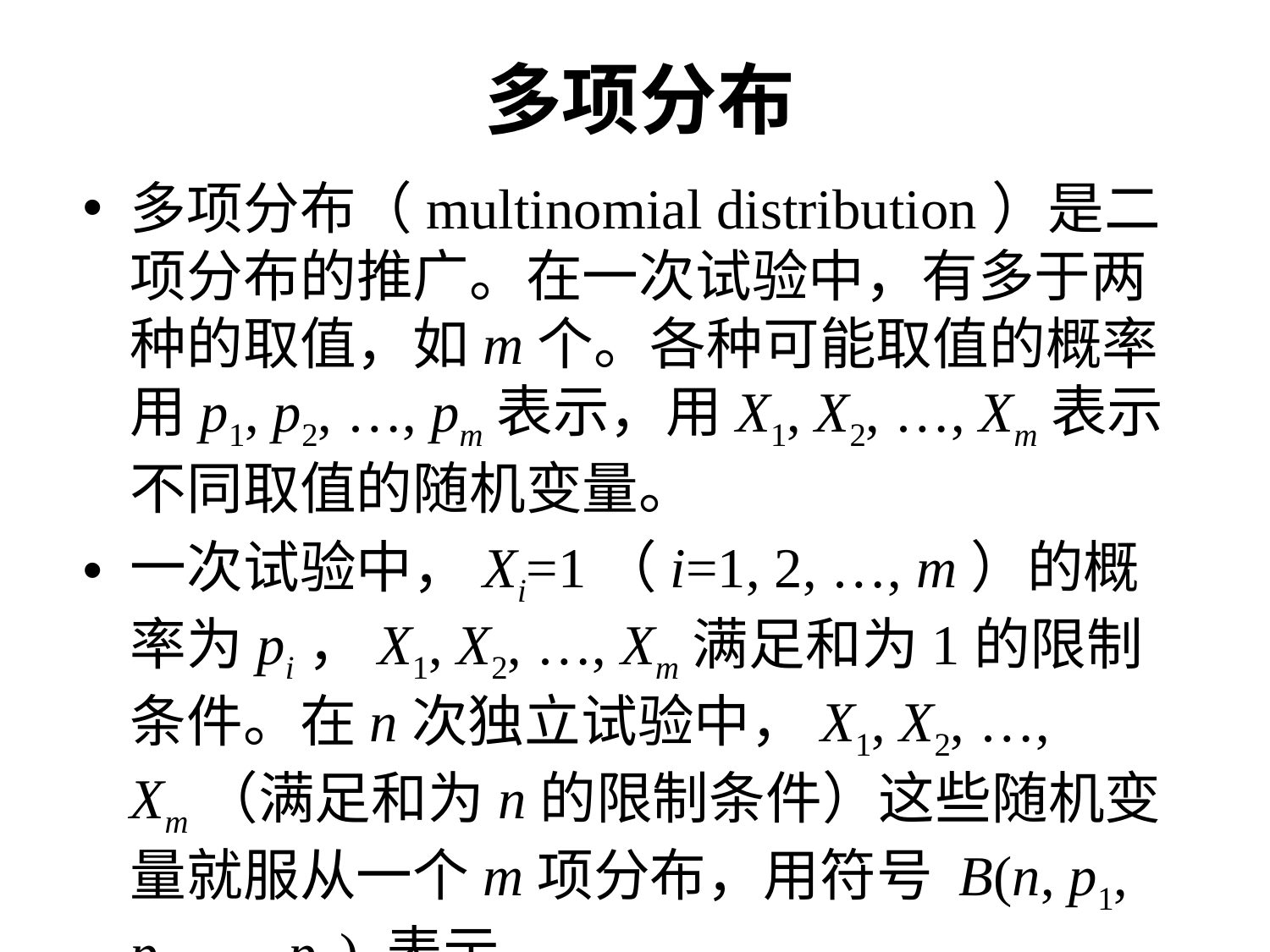

# 多项分布
多项分布（multinomial distribution）是二项分布的推广。在一次试验中，有多于两种的取值，如m个。各种可能取值的概率用p1, p2, …, pm表示，用X1, X2, …, Xm表示不同取值的随机变量。
一次试验中，Xi=1（i=1, 2, …, m）的概率为pi，X1, X2, …, Xm满足和为1的限制条件。在n次独立试验中，X1, X2, …, Xm（满足和为n的限制条件）这些随机变量就服从一个m项分布，用符号 B(n, p1, p2, …, pm) 表示。